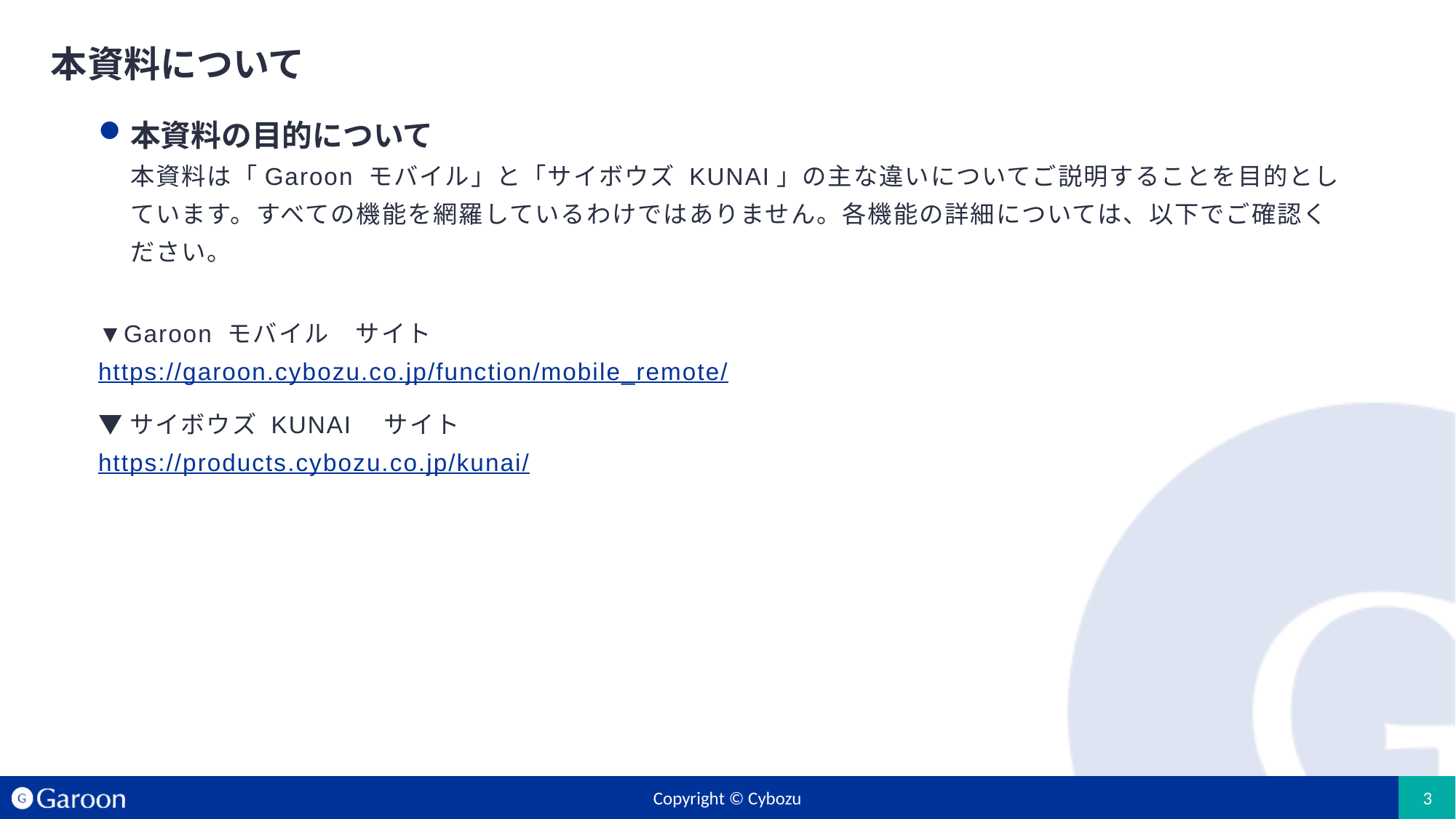

# 本資料について
本資料の目的について
本資料は「Garoon モバイル」と「サイボウズ KUNAI」の主な違いについてご説明することを目的としています。すべての機能を網羅しているわけではありません。各機能の詳細については、以下でご確認ください。
▼Garoon モバイル　サイト
https://garoon.cybozu.co.jp/function/mobile_remote/
▼サイボウズ KUNAI　サイト
https://products.cybozu.co.jp/kunai/